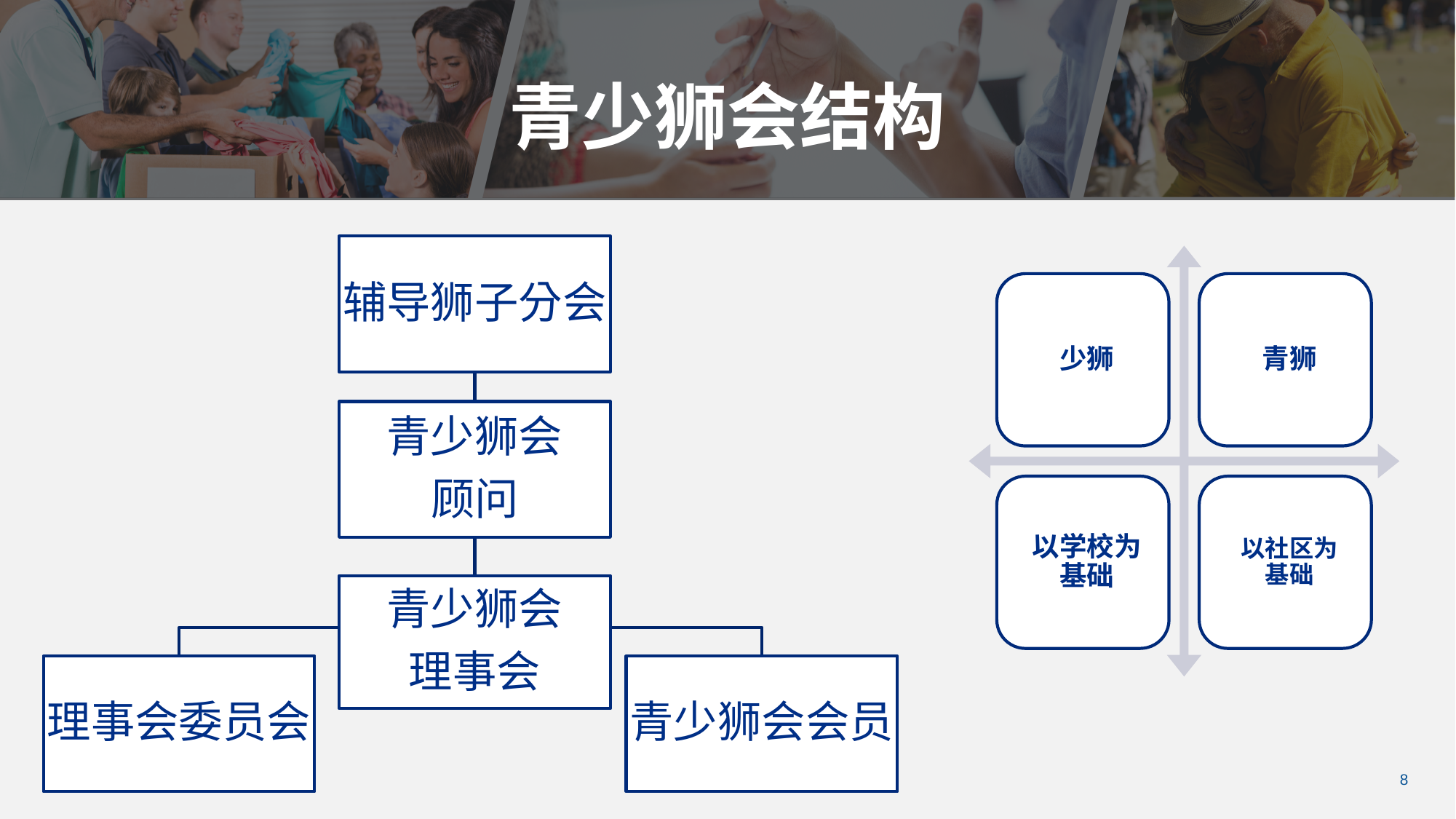

青少狮会结构
辅导狮子分会
青少狮会
理事会
理事会委员会
青少狮会会员
青少狮会
顾问
少狮
青狮
以学校为
基础
以社区为
基础